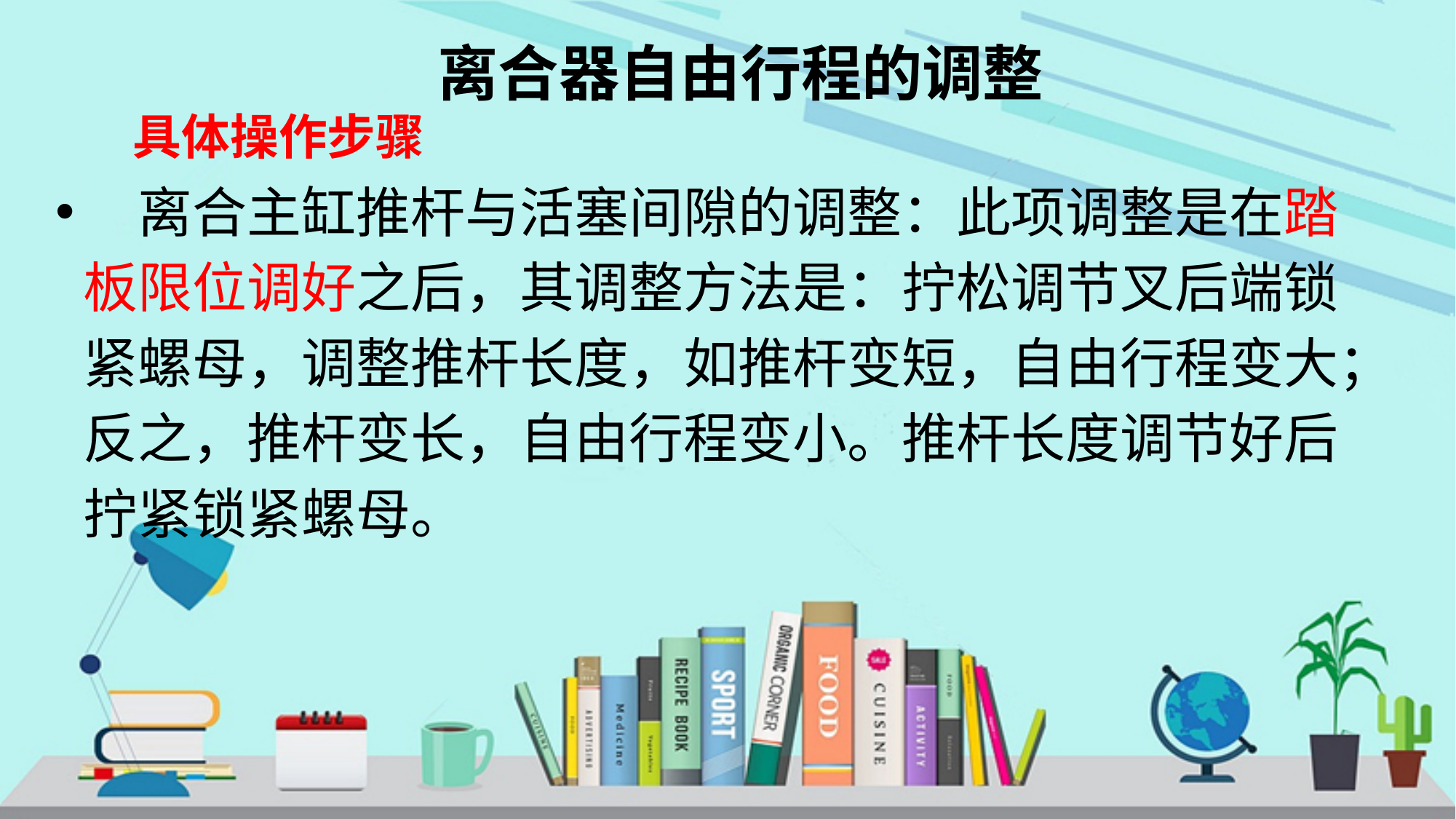

# 离合器自由行程的调整
具体操作步骤
　离合主缸推杆与活塞间隙的调整：此项调整是在踏板限位调好之后，其调整方法是：拧松调节叉后端锁紧螺母，调整推杆长度，如推杆变短，自由行程变大；反之，推杆变长，自由行程变小。推杆长度调节好后拧紧锁紧螺母。